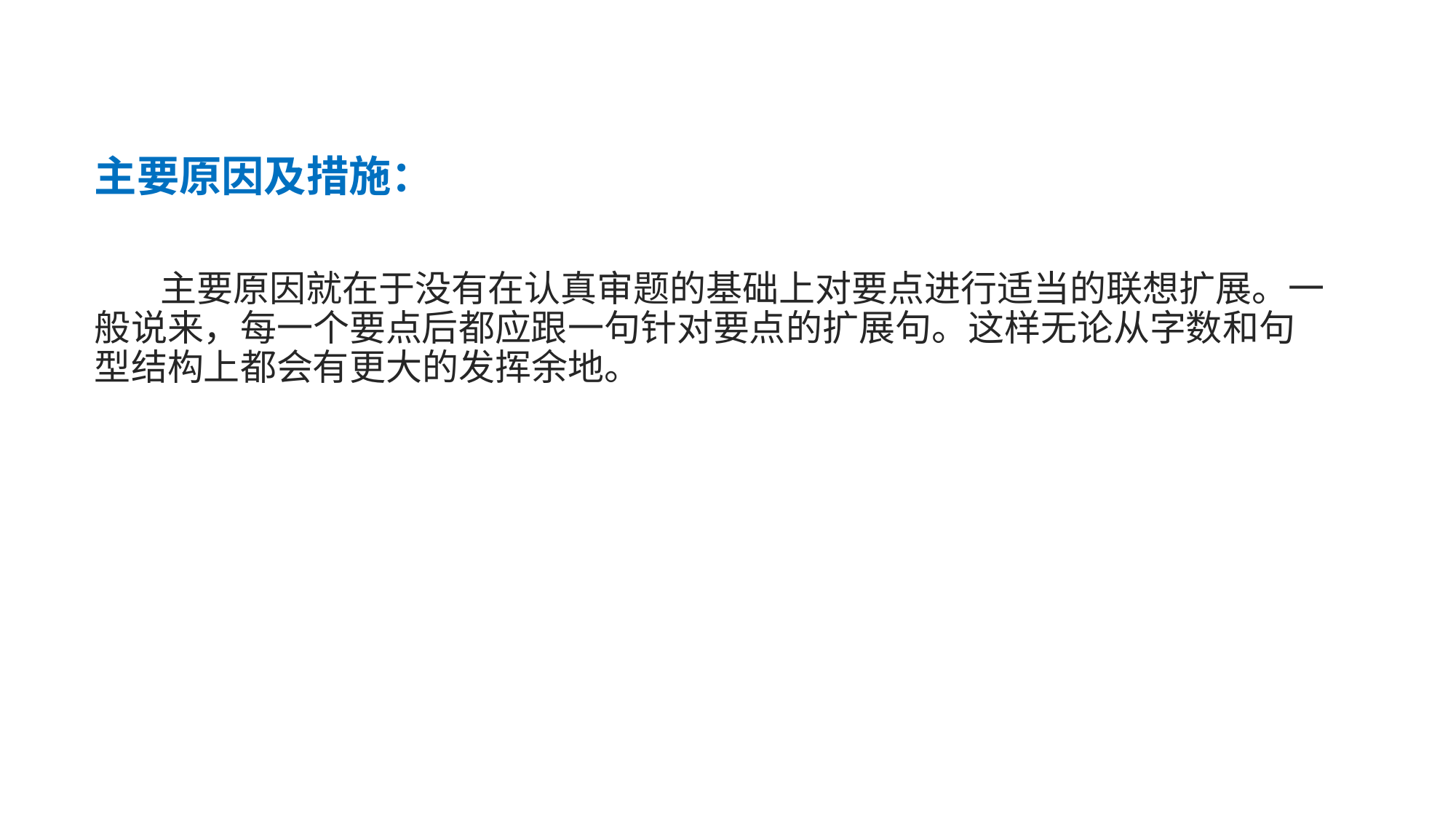

主要原因及措施：

       主要原因就在于没有在认真审题的基础上对要点进行适当的联想扩展。一般说来，每一个要点后都应跟一句针对要点的扩展句。这样无论从字数和句型结构上都会有更大的发挥余地。